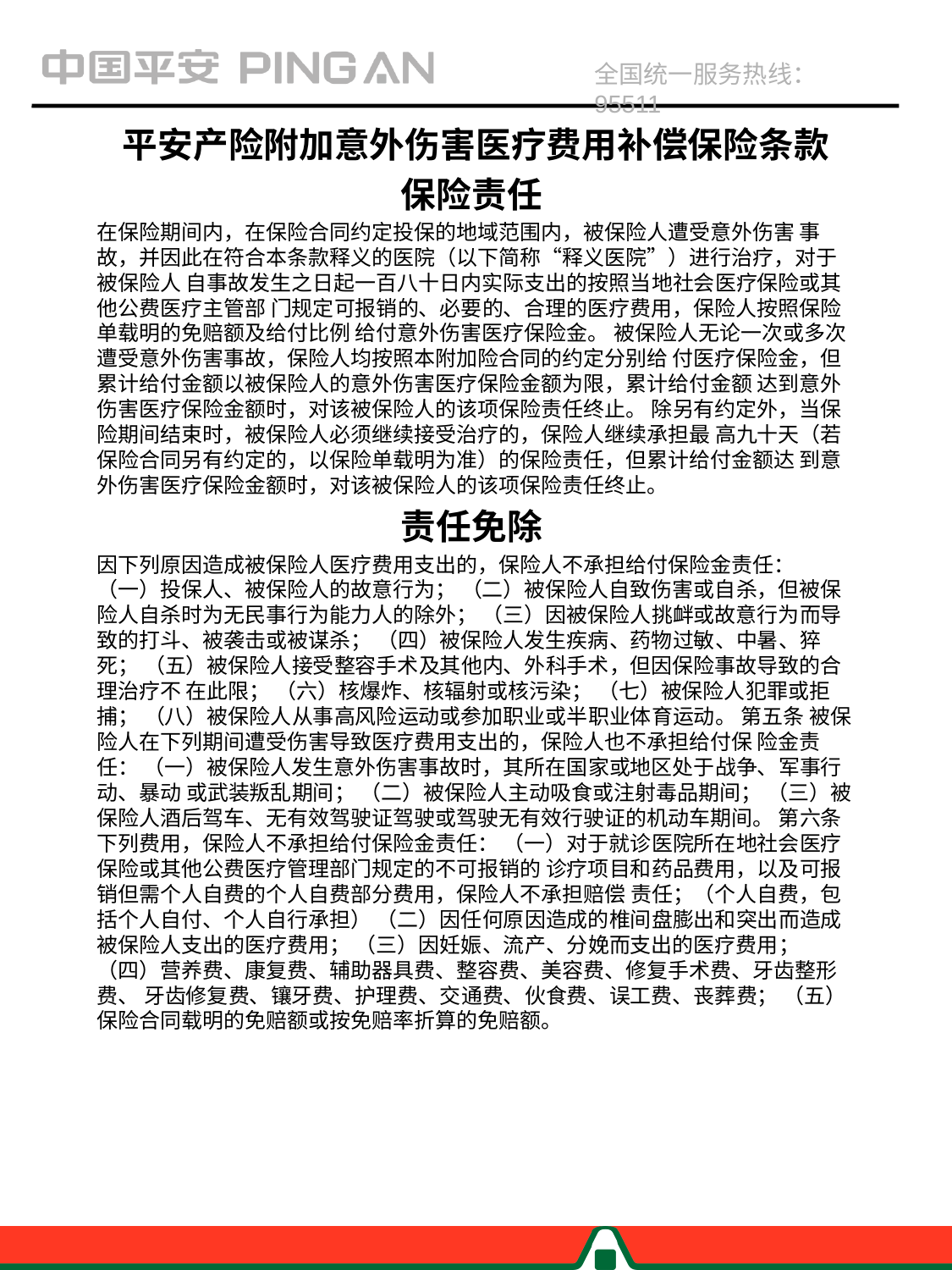

平安产险附加意外伤害医疗费用补偿保险条款
保险责任
在保险期间内，在保险合同约定投保的地域范围内，被保险人遭受意外伤害 事故，并因此在符合本条款释义的医院（以下简称“释义医院”）进行治疗，对于被保险人 自事故发生之日起一百八十日内实际支出的按照当地社会医疗保险或其他公费医疗主管部 门规定可报销的、必要的、合理的医疗费用，保险人按照保险单载明的免赔额及给付比例 给付意外伤害医疗保险金。 被保险人无论一次或多次遭受意外伤害事故，保险人均按照本附加险合同的约定分别给 付医疗保险金，但累计给付金额以被保险人的意外伤害医疗保险金额为限，累计给付金额 达到意外伤害医疗保险金额时，对该被保险人的该项保险责任终止。 除另有约定外，当保险期间结束时，被保险人必须继续接受治疗的，保险人继续承担最 高九十天（若保险合同另有约定的，以保险单载明为准）的保险责任，但累计给付金额达 到意外伤害医疗保险金额时，对该被保险人的该项保险责任终止。
责任免除
因下列原因造成被保险人医疗费用支出的，保险人不承担给付保险金责任： （一）投保人、被保险人的故意行为； （二）被保险人自致伤害或自杀，但被保险人自杀时为无民事行为能力人的除外； （三）因被保险人挑衅或故意行为而导致的打斗、被袭击或被谋杀； （四）被保险人发生疾病、药物过敏、中暑、猝死； （五）被保险人接受整容手术及其他内、外科手术，但因保险事故导致的合理治疗不 在此限； （六）核爆炸、核辐射或核污染； （七）被保险人犯罪或拒捕； （八）被保险人从事高风险运动或参加职业或半职业体育运动。 第五条 被保险人在下列期间遭受伤害导致医疗费用支出的，保险人也不承担给付保 险金责任： （一）被保险人发生意外伤害事故时，其所在国家或地区处于战争、军事行动、暴动 或武装叛乱期间； （二）被保险人主动吸食或注射毒品期间； （三）被保险人酒后驾车、无有效驾驶证驾驶或驾驶无有效行驶证的机动车期间。 第六条 下列费用，保险人不承担给付保险金责任： （一）对于就诊医院所在地社会医疗保险或其他公费医疗管理部门规定的不可报销的 诊疗项目和药品费用，以及可报销但需个人自费的个人自费部分费用，保险人不承担赔偿 责任；（个人自费，包括个人自付、个人自行承担） （二）因任何原因造成的椎间盘膨出和突出而造成被保险人支出的医疗费用； （三）因妊娠、流产、分娩而支出的医疗费用； （四）营养费、康复费、辅助器具费、整容费、美容费、修复手术费、牙齿整形费、 牙齿修复费、镶牙费、护理费、交通费、伙食费、误工费、丧葬费； （五）保险合同载明的免赔额或按免赔率折算的免赔额。